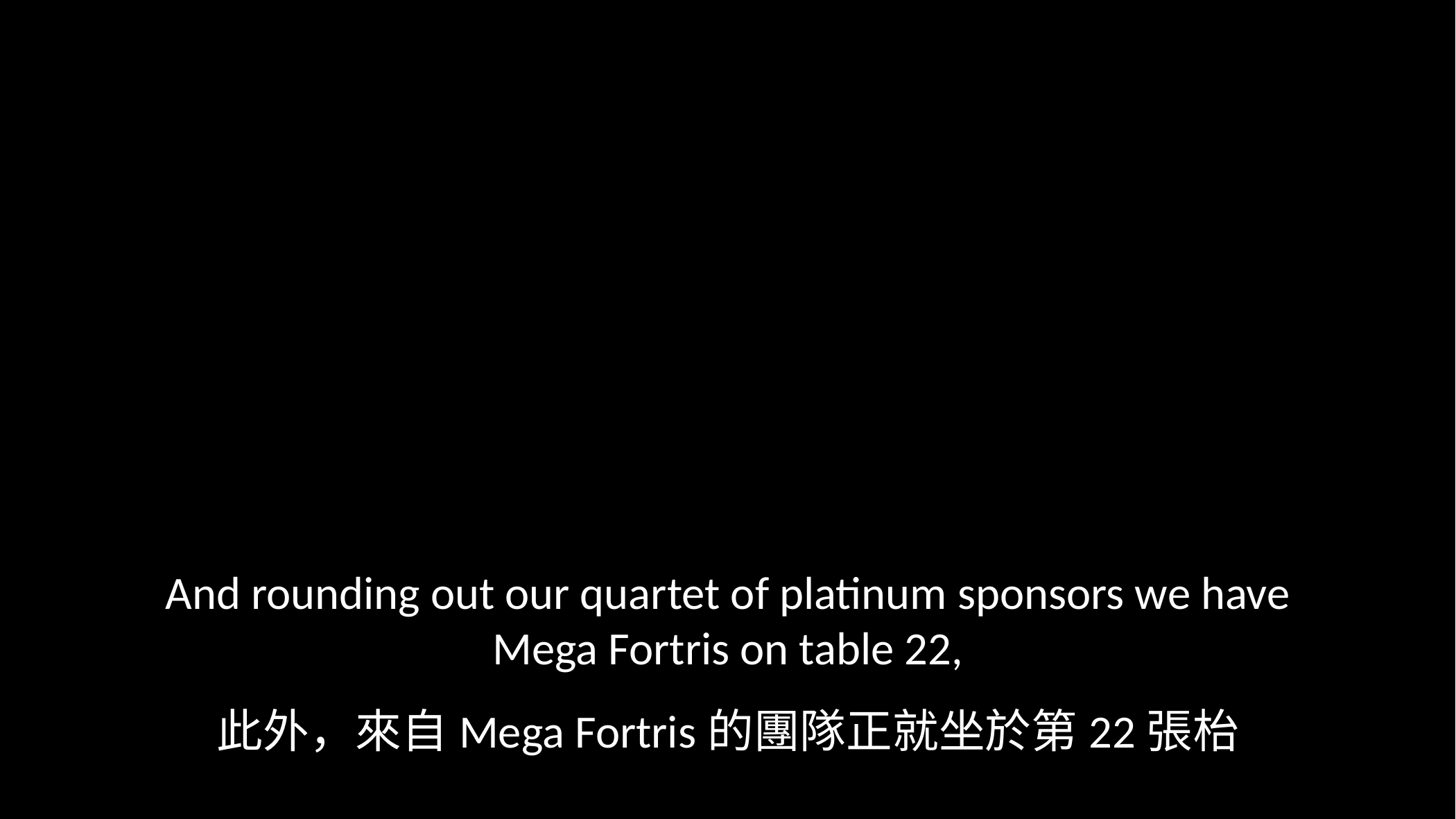

And rounding out our quartet of platinum sponsors we have Mega Fortris on table 22,

此外，來自Mega Fortris的團隊正就坐於第22張枱